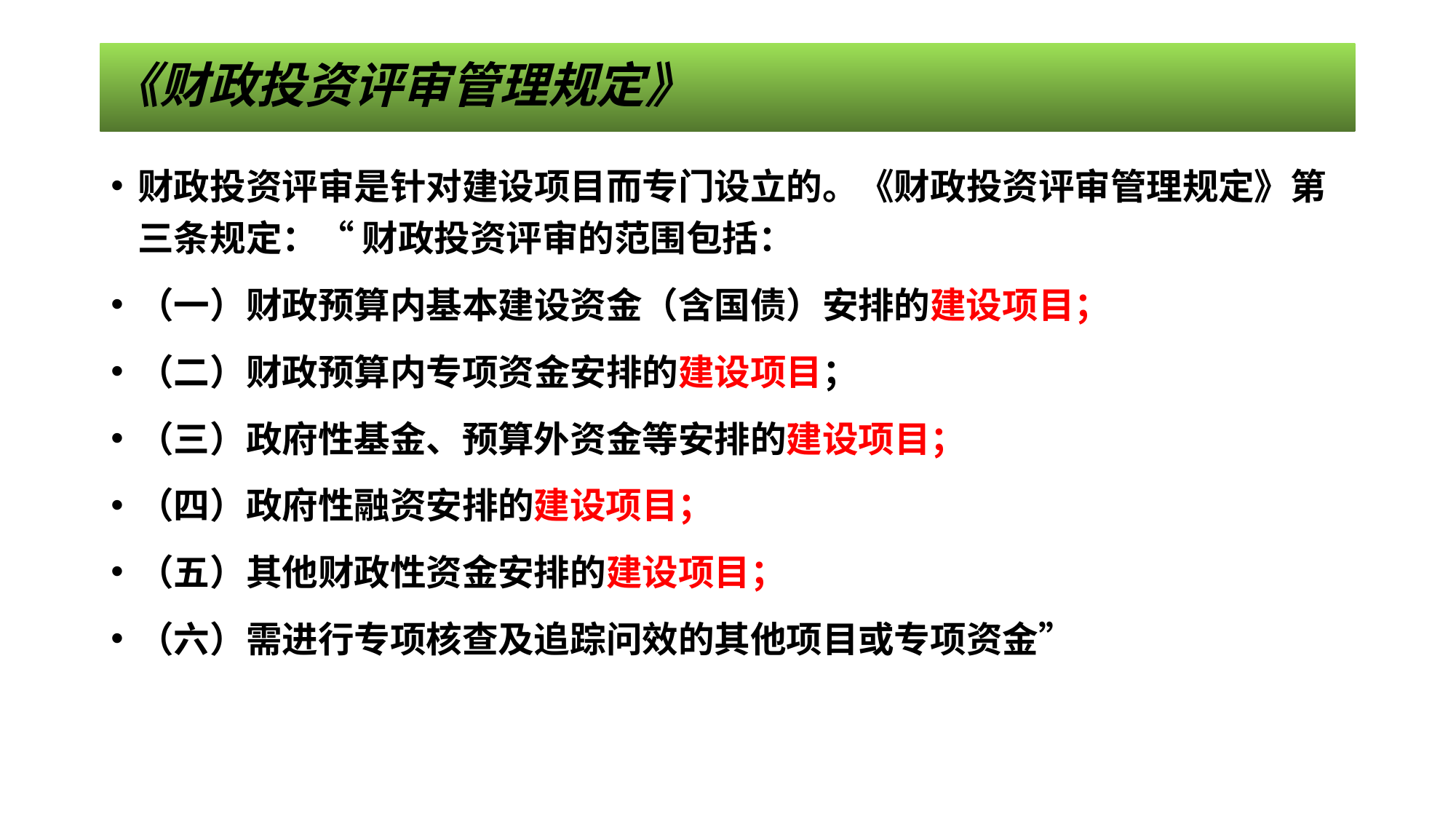

# 《财政投资评审管理规定》
财政投资评审是针对建设项目而专门设立的。《财政投资评审管理规定》第三条规定：“ 财政投资评审的范围包括：
（一）财政预算内基本建设资金（含国债）安排的建设项目；
（二）财政预算内专项资金安排的建设项目；
（三）政府性基金、预算外资金等安排的建设项目；
（四）政府性融资安排的建设项目；
（五）其他财政性资金安排的建设项目；
（六）需进行专项核查及追踪问效的其他项目或专项资金”